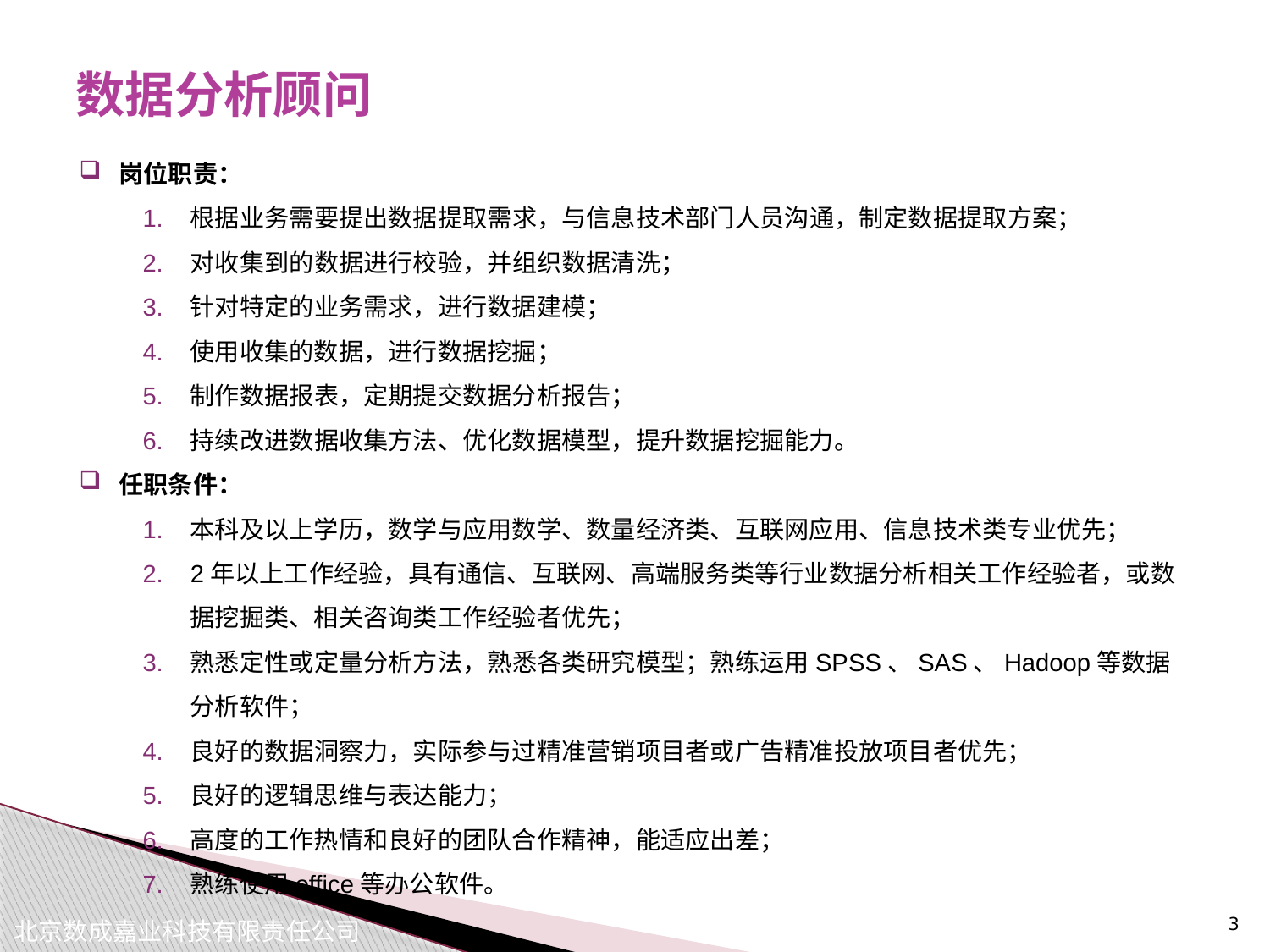

# 数据分析顾问
岗位职责：
根据业务需要提出数据提取需求，与信息技术部门人员沟通，制定数据提取方案；
对收集到的数据进行校验，并组织数据清洗；
针对特定的业务需求，进行数据建模；
使用收集的数据，进行数据挖掘；
制作数据报表，定期提交数据分析报告；
持续改进数据收集方法、优化数据模型，提升数据挖掘能力。
任职条件：
本科及以上学历，数学与应用数学、数量经济类、互联网应用、信息技术类专业优先；
2年以上工作经验，具有通信、互联网、高端服务类等行业数据分析相关工作经验者，或数据挖掘类、相关咨询类工作经验者优先；
熟悉定性或定量分析方法，熟悉各类研究模型；熟练运用SPSS、SAS、Hadoop等数据分析软件；
良好的数据洞察力，实际参与过精准营销项目者或广告精准投放项目者优先；
良好的逻辑思维与表达能力；
高度的工作热情和良好的团队合作精神，能适应出差；
熟练使用office等办公软件。

3